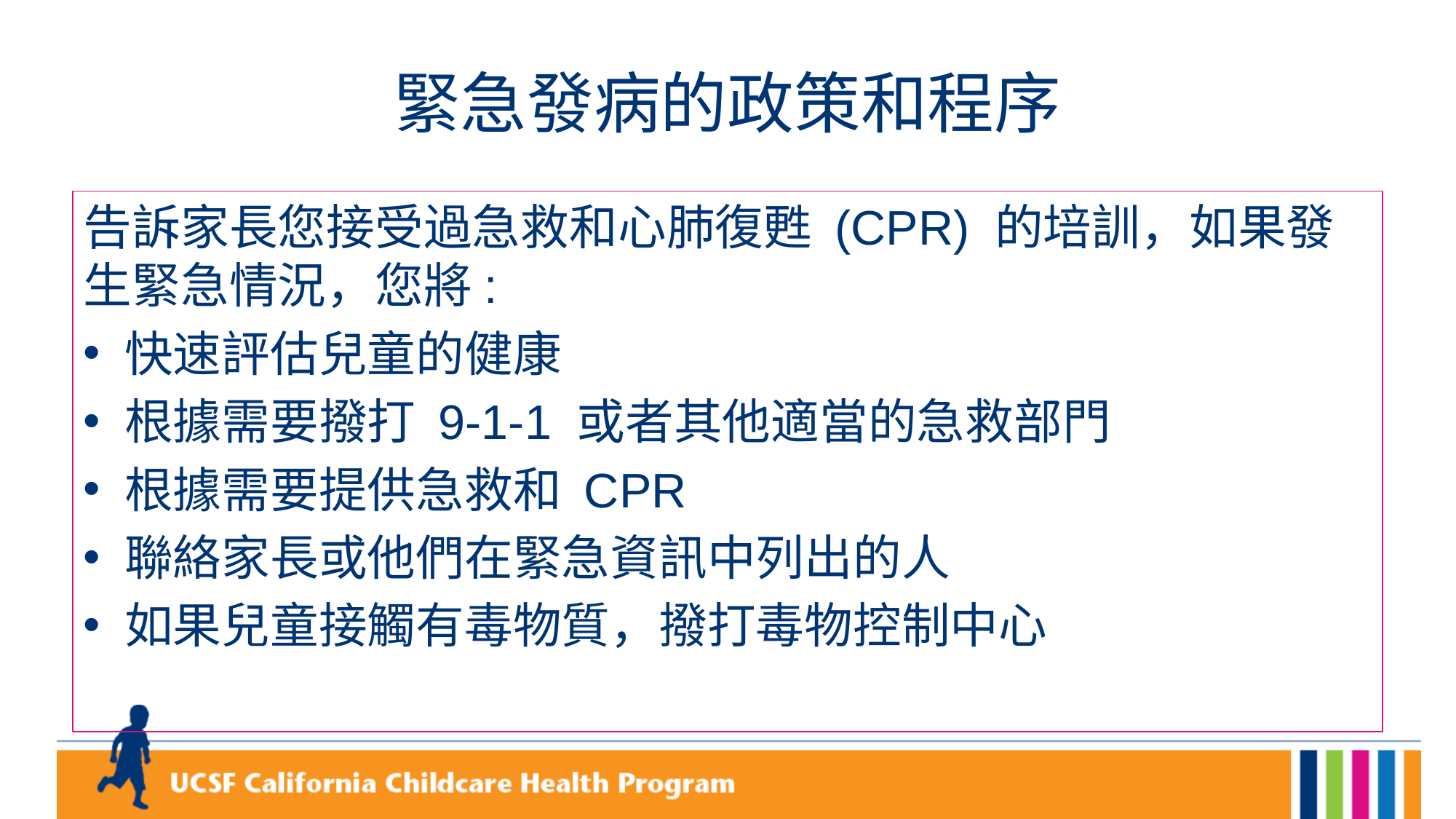

# 緊急發病的政策和程序
告訴家長您接受過急救和心肺復甦 (CPR) 的培訓，如果發生緊急情況，您將:
快速評估兒童的健康
根據需要撥打 9-1-1 或者其他適當的急救部門
根據需要提供急救和 CPR
聯絡家長或他們在緊急資訊中列出的人
如果兒童接觸有毒物質，撥打毒物控制中心